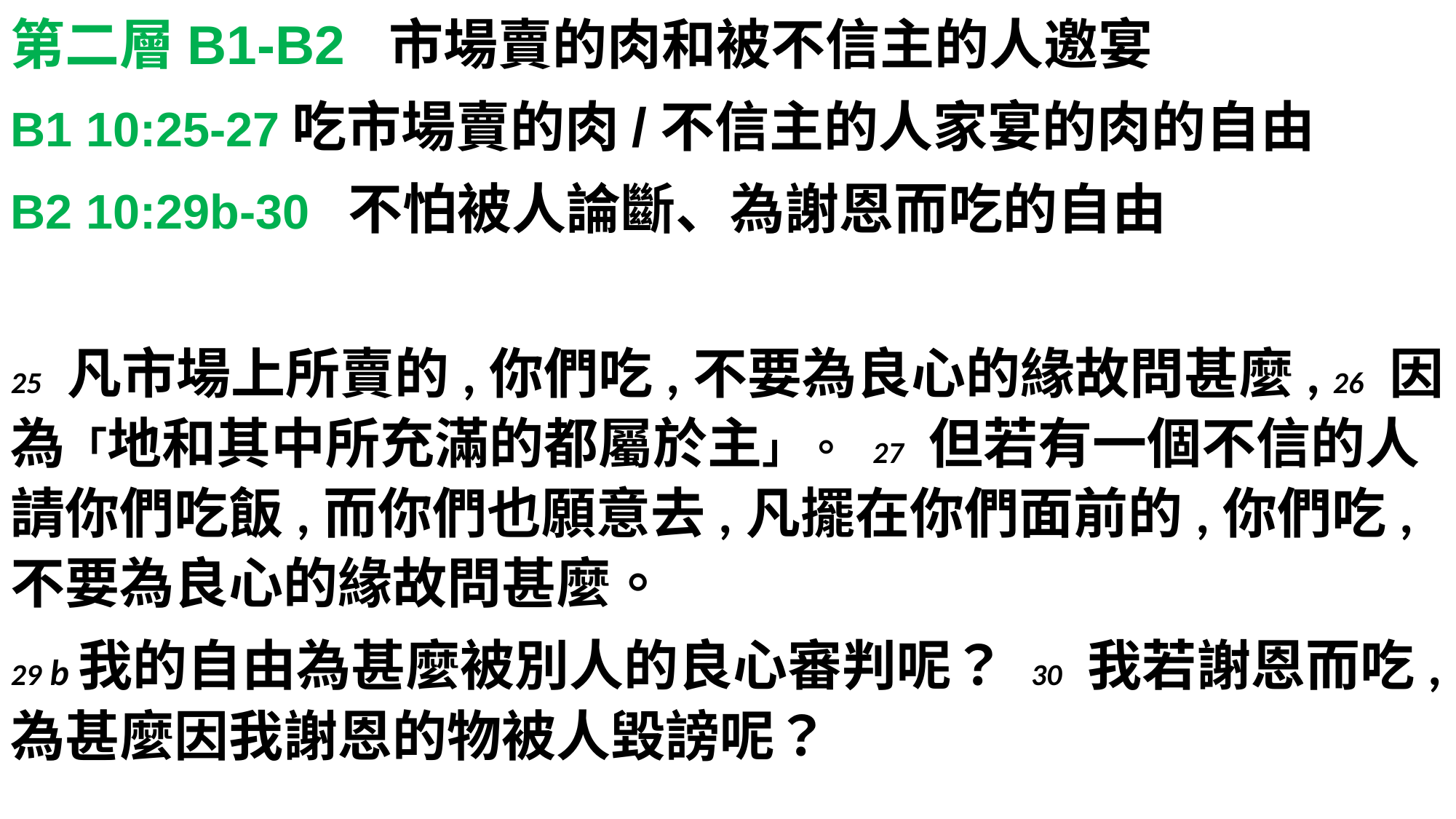

第二層B1-B2  市場賣的肉和被不信主的人邀宴
B1 10:25-27吃市場賣的肉/不信主的人家宴的肉的自由
B2 10:29b-30  不怕被人論斷、為謝恩而吃的自由

25 凡市場上所賣的,你們吃,不要為良心的緣故問甚麼, 26 因為「地和其中所充滿的都屬於主」。 27 但若有一個不信的人請你們吃飯,而你們也願意去,凡擺在你們面前的,你們吃,不要為良心的緣故問甚麼。
29 b我的自由為甚麼被別人的良心審判呢？ 30 我若謝恩而吃,為甚麼因我謝恩的物被人毀謗呢？